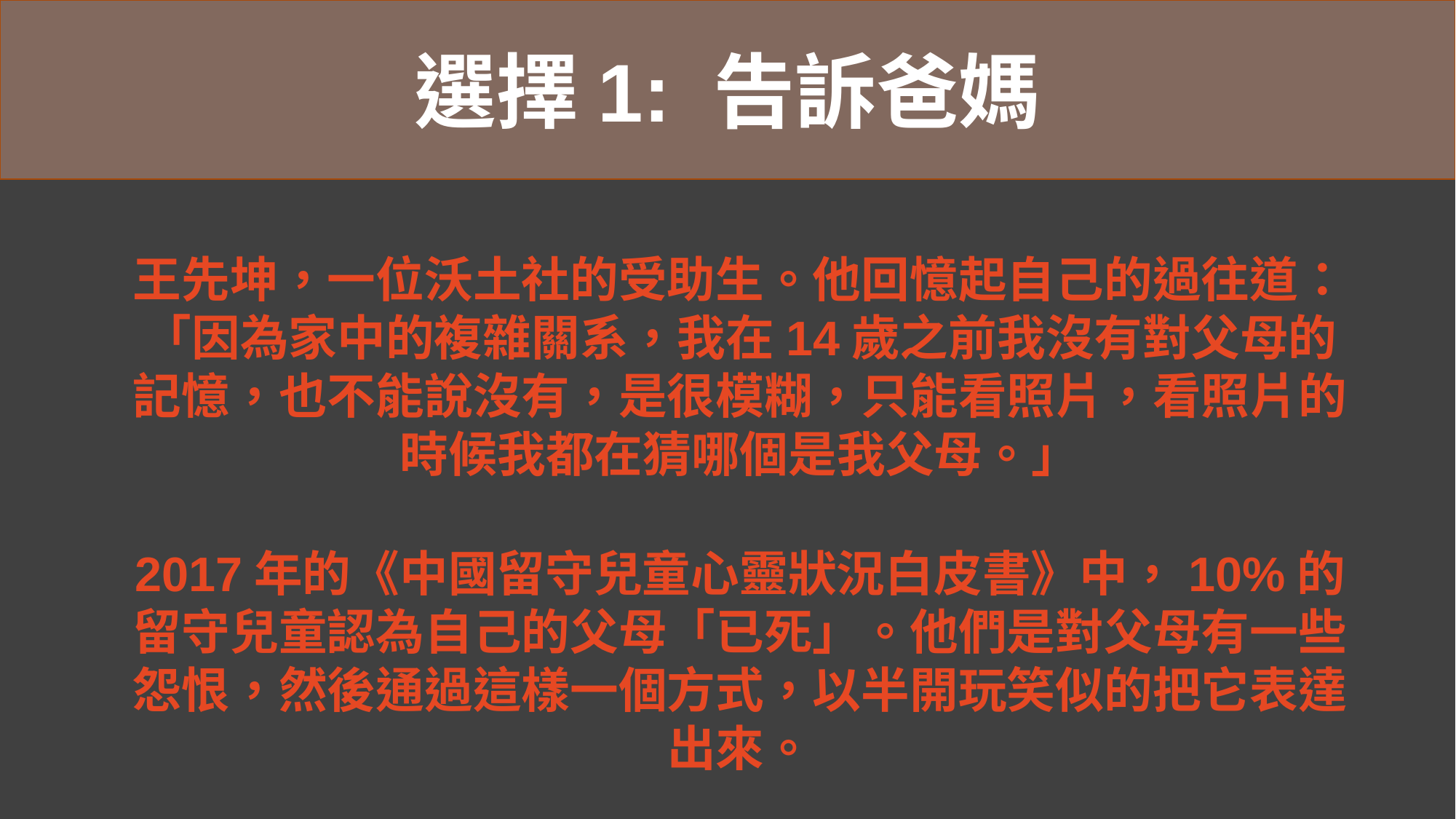

選擇1: 告訴爸媽
王先坤，一位沃土社的受助生。他回憶起自己的過往道：「因為家中的複雜關系，我在14歲之前我沒有對父母的記憶，也不能說沒有，是很模糊，只能看照片，看照片的時候我都在猜哪個是我父母。」
2017年的《中國留守兒童心靈狀況白皮書》中，10%的留守兒童認為自己的父母「已死」。他們是對父母有一些怨恨，然後通過這樣一個方式，以半開玩笑似的把它表達出來。